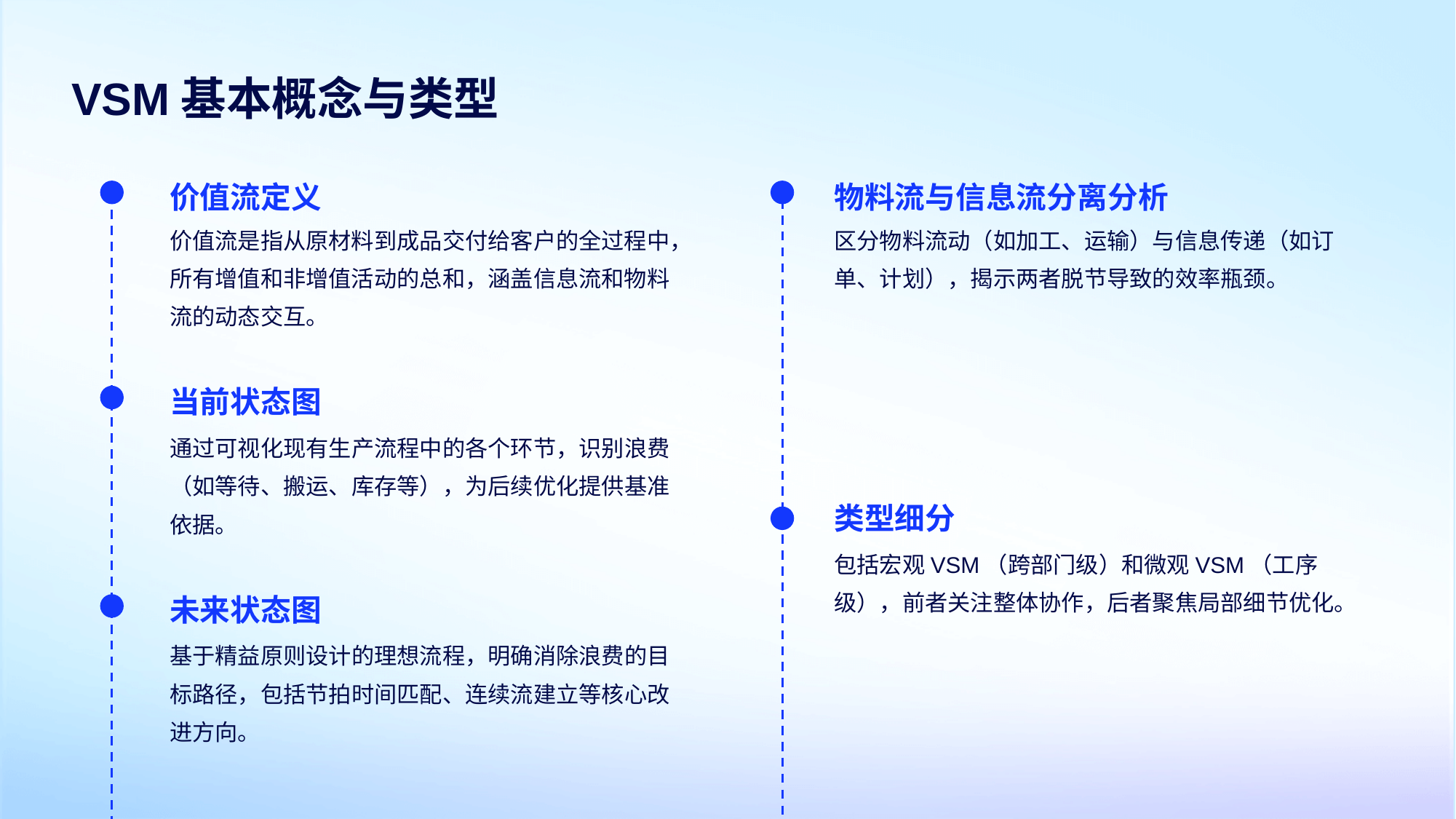

VSM基本概念与类型
价值流定义
物料流与信息流分离分析

价值流是指从原材料到成品交付给客户的全过程中，所有增值和非增值活动的总和，涵盖信息流和物料流的动态交互。
区分物料流动（如加工、运输）与信息传递（如订单、计划），揭示两者脱节导致的效率瓶颈。
当前状态图
通过可视化现有生产流程中的各个环节，识别浪费（如等待、搬运、库存等），为后续优化提供基准依据。
类型细分

包括宏观VSM（跨部门级）和微观VSM（工序级），前者关注整体协作，后者聚焦局部细节优化。
未来状态图
基于精益原则设计的理想流程，明确消除浪费的目标路径，包括节拍时间匹配、连续流建立等核心改进方向。